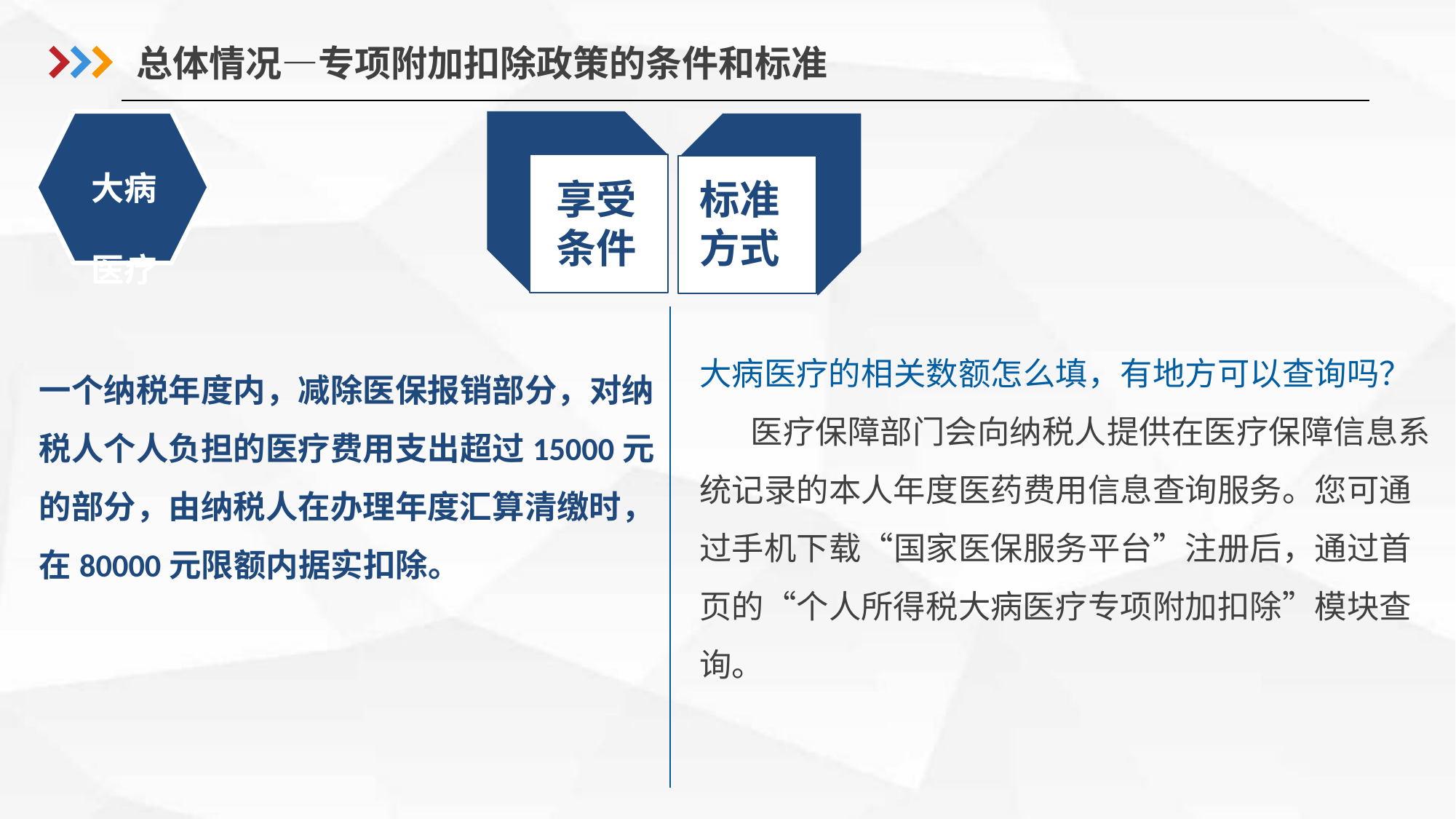

总体情况—专项附加扣除政策的条件和标准

大病
医疗

享受
条件

标准
方式

一个纳税年度内，减除医保报销部分，对纳税人个人负担的医疗费用支出超过15000元的部分，由纳税人在办理年度汇算清缴时，在80000元限额内据实扣除。
大病医疗的相关数额怎么填，有地方可以查询吗？
      医疗保障部门会向纳税人提供在医疗保障信息系统记录的本人年度医药费用信息查询服务。您可通过手机下载“国家医保服务平台”注册后，通过首页的“个人所得税大病医疗专项附加扣除”模块查询。